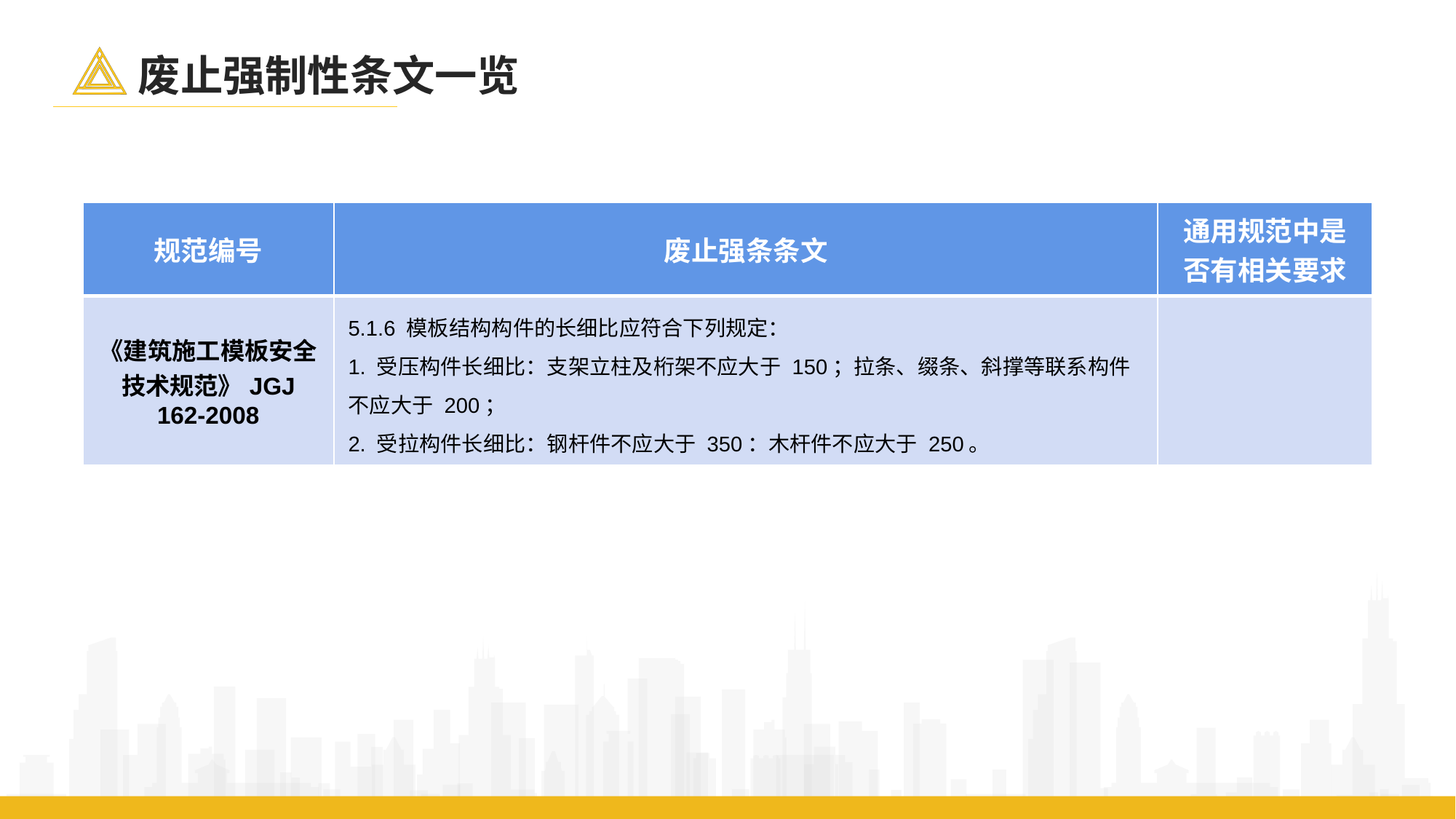

废止强制性条文一览

| 规范编号 | 废止强条条文 | 通用规范中是否有相关要求 |
| --- | --- | --- |
| 《建筑施工模板安全技术规范》JGJ 162-2008 | 5.1.6 模板结构构件的长细比应符合下列规定： 1. 受压构件长细比：支架立柱及桁架不应大于 150；拉条、缀条、斜撑等联系构件不应大于 200； 2. 受拉构件长细比：钢杆件不应大于 350：木杆件不应大于 250。 |  |